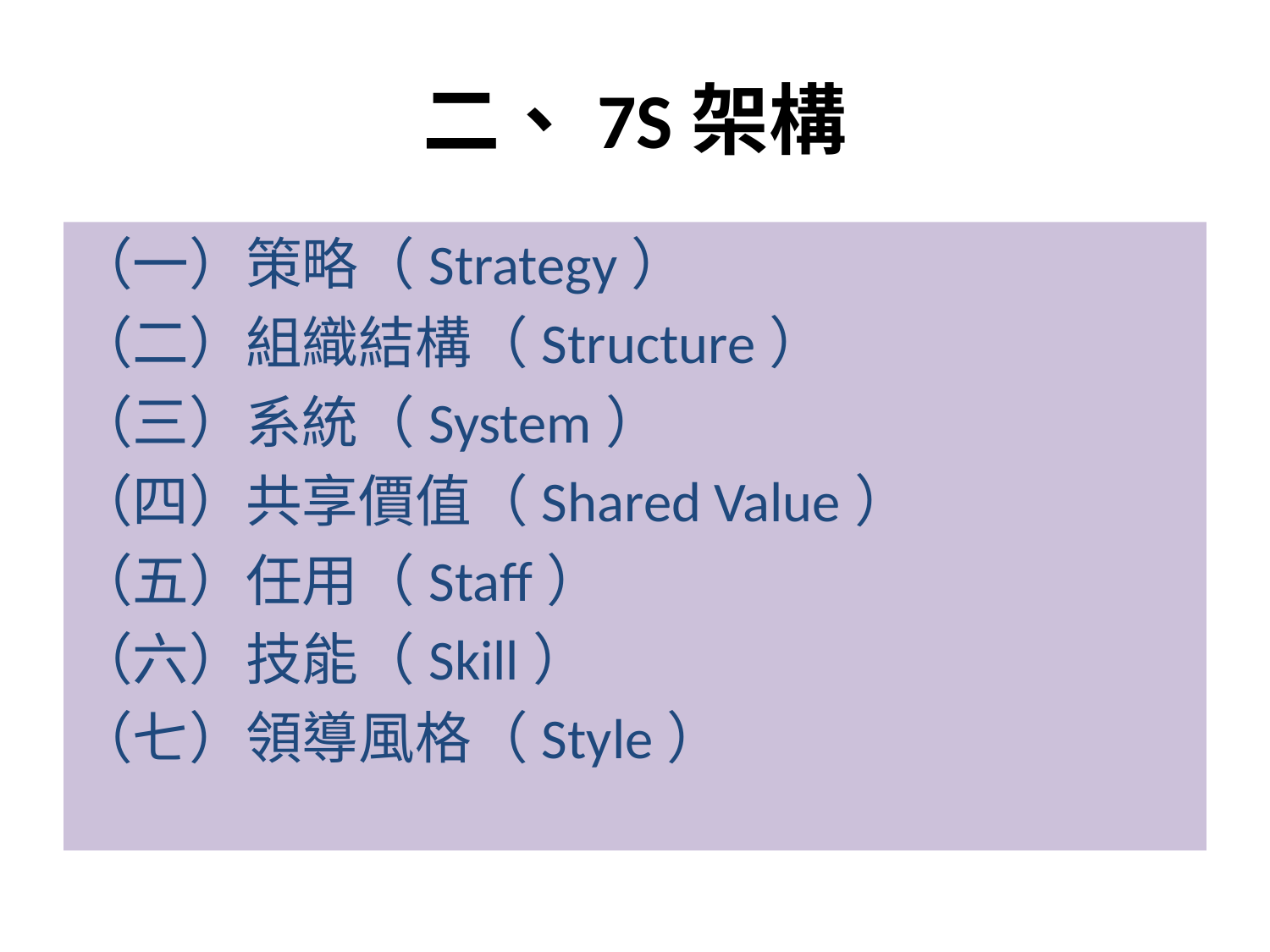

# 二、7S架構
（一）策略（Strategy）
（二）組織結構（Structure）
（三）系統（System）
（四）共享價值（Shared Value）
（五）任用（Staff）
（六）技能（Skill）
（七）領導風格（Style）